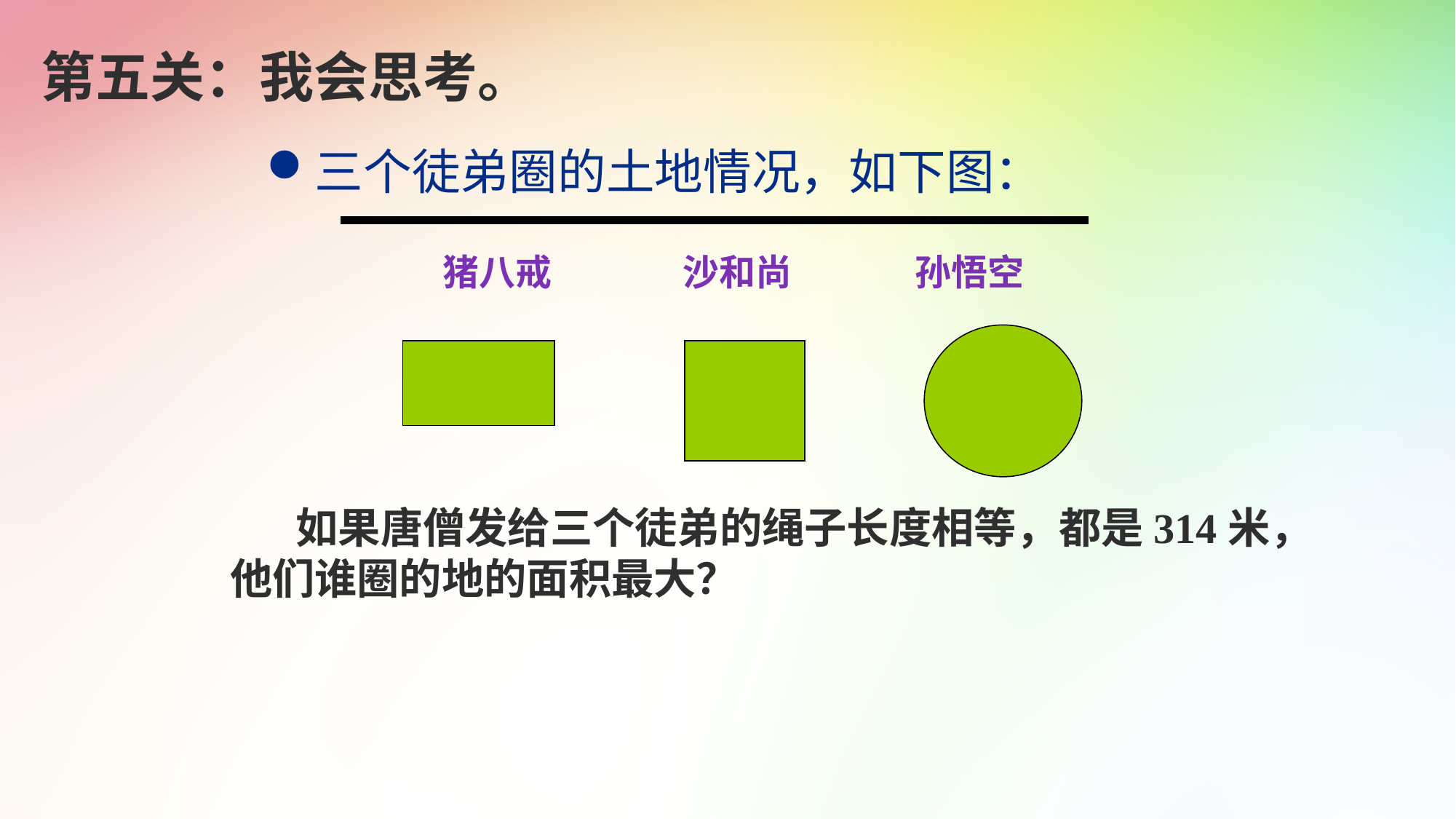

第五关：我会思考。

三个徒弟圈的土地情况，如下图：

猪八戒                沙和尚               孙悟空

       如果唐僧发给三个徒弟的绳子长度相等，都是314米，他们谁圈的地的面积最大？